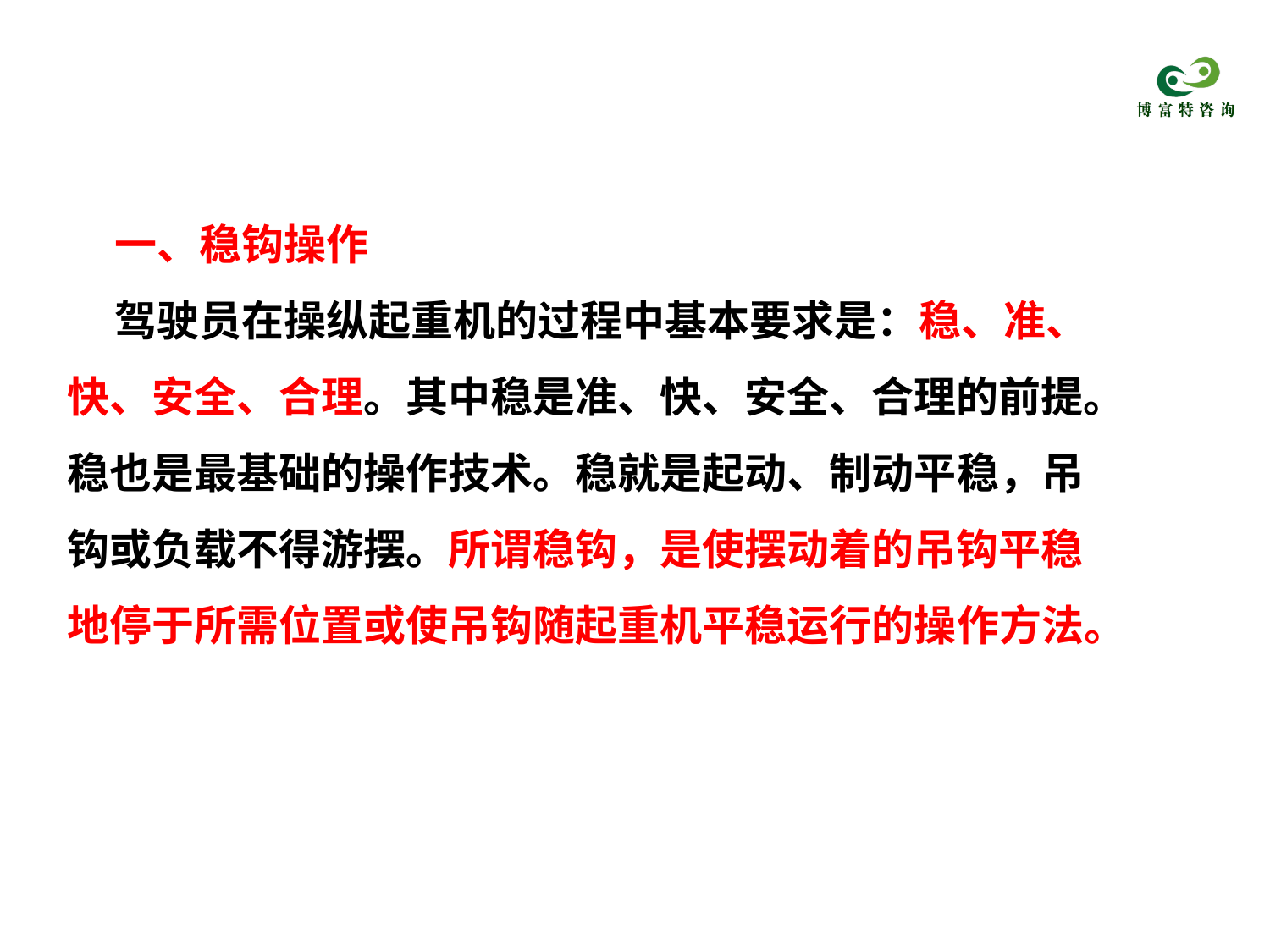

一、稳钩操作
驾驶员在操纵起重机的过程中基本要求是：稳、准、快、安全、合理。其中稳是准、快、安全、合理的前提。稳也是最基础的操作技术。稳就是起动、制动平稳，吊钩或负载不得游摆。所谓稳钩，是使摆动着的吊钩平稳地停于所需位置或使吊钩随起重机平稳运行的操作方法。
6